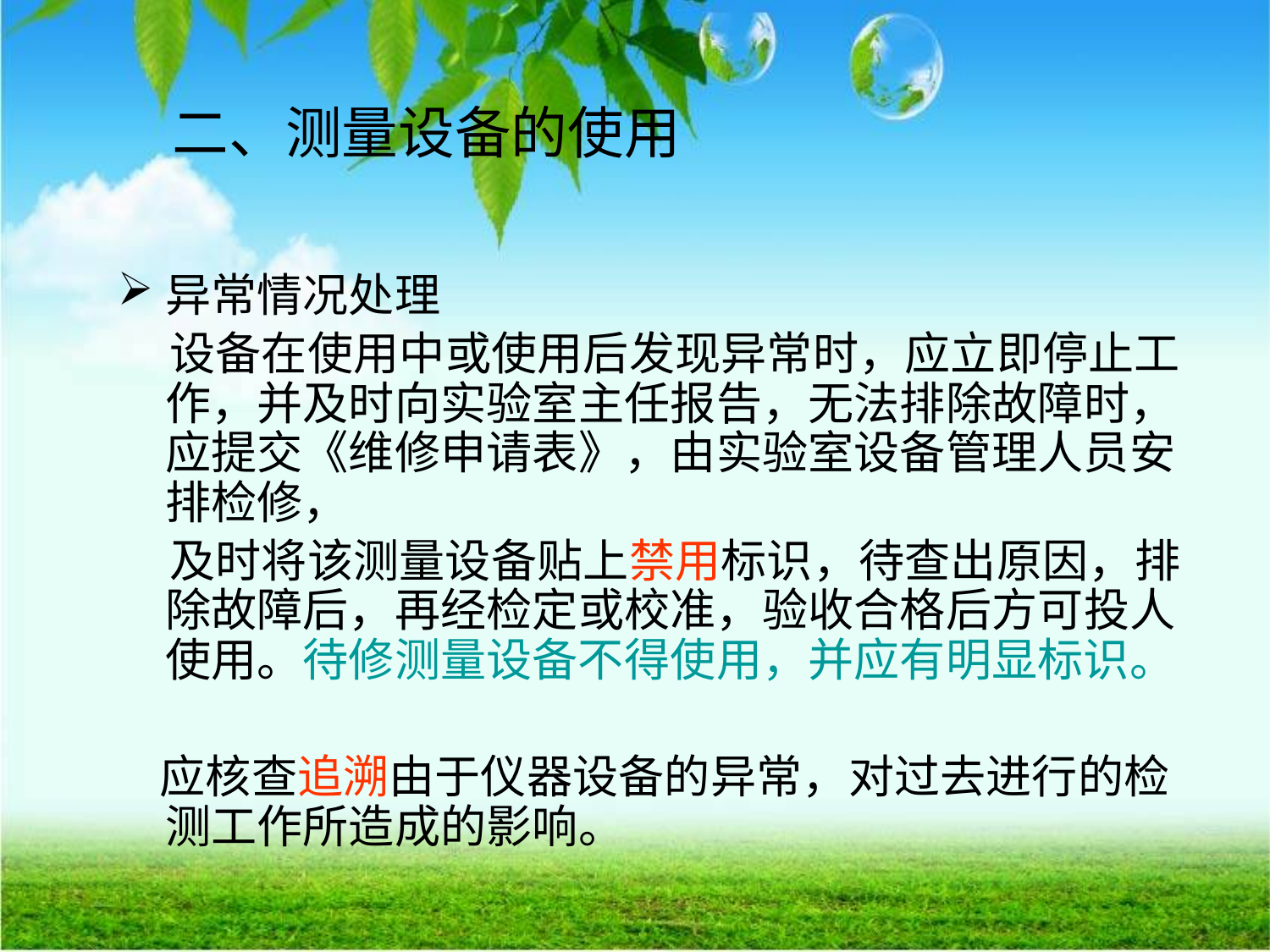

# 二、测量设备的使用
异常情况处理
    设备在使用中或使用后发现异常时，应立即停止工作，并及时向实验室主任报告，无法排除故障时，应提交《维修申请表》，由实验室设备管理人员安排检修，
    及时将该测量设备贴上禁用标识，待查出原因，排除故障后，再经检定或校准，验收合格后方可投人使用。待修测量设备不得使用，并应有明显标识。

   应核查追溯由于仪器设备的异常，对过去进行的检测工作所造成的影响。